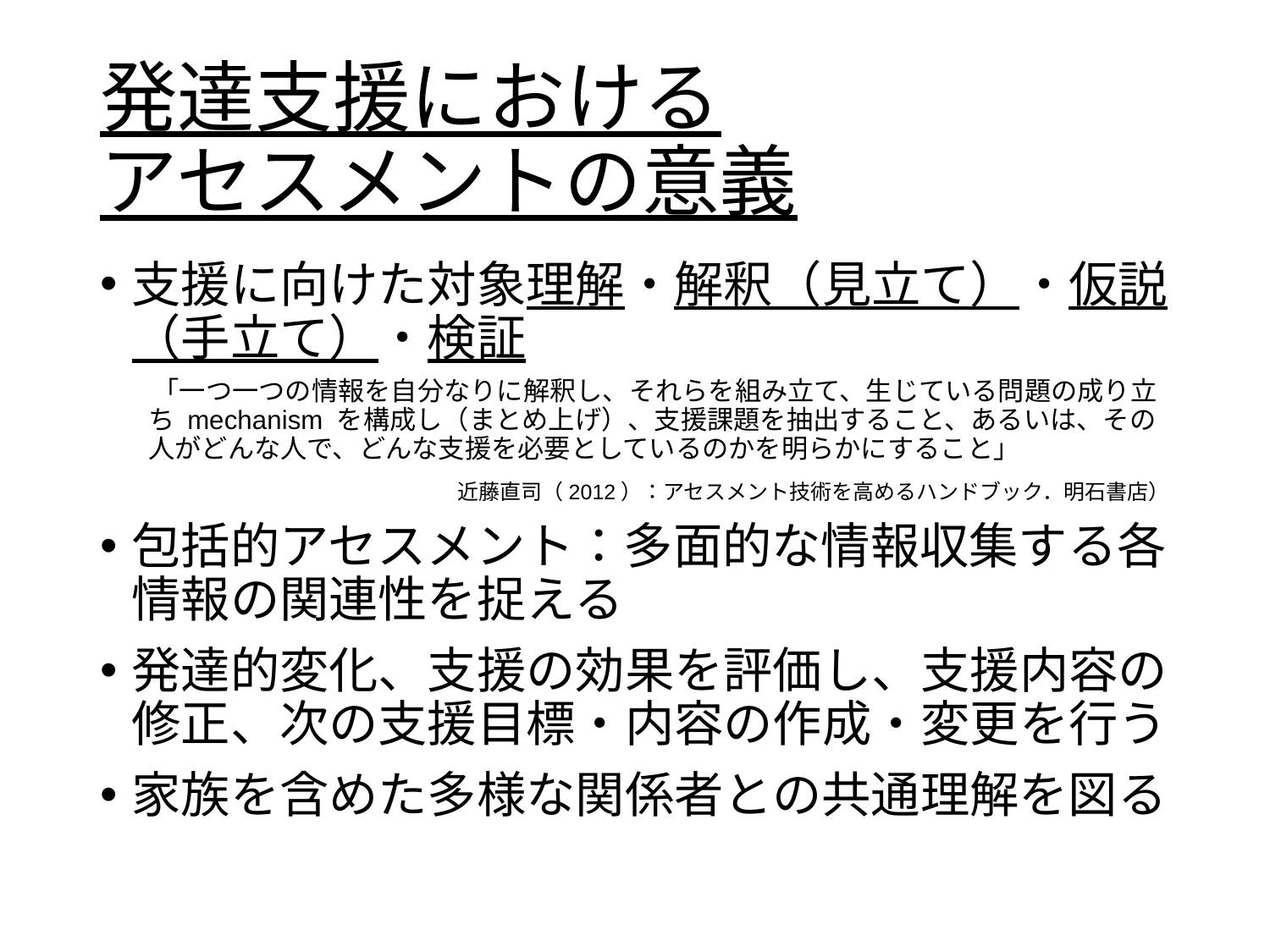

# 発達支援における アセスメントの意義
支援に向けた対象理解・解釈（見立て）・仮説（手立て）・検証
　　「一つ一つの情報を自分なりに解釈し、それらを組み立て、生じている問題の成り立ち mechanism を構成し（まとめ上げ）、支援課題を抽出すること、あるいは、その人がどんな人で、どんな支援を必要としているのかを明らかにすること」
近藤直司（2012）：アセスメント技術を高めるハンドブック．明石書店）
包括的アセスメント：多面的な情報収集する各情報の関連性を捉える
発達的変化、支援の効果を評価し、支援内容の修正、次の支援目標・内容の作成・変更を行う
家族を含めた多様な関係者との共通理解を図る